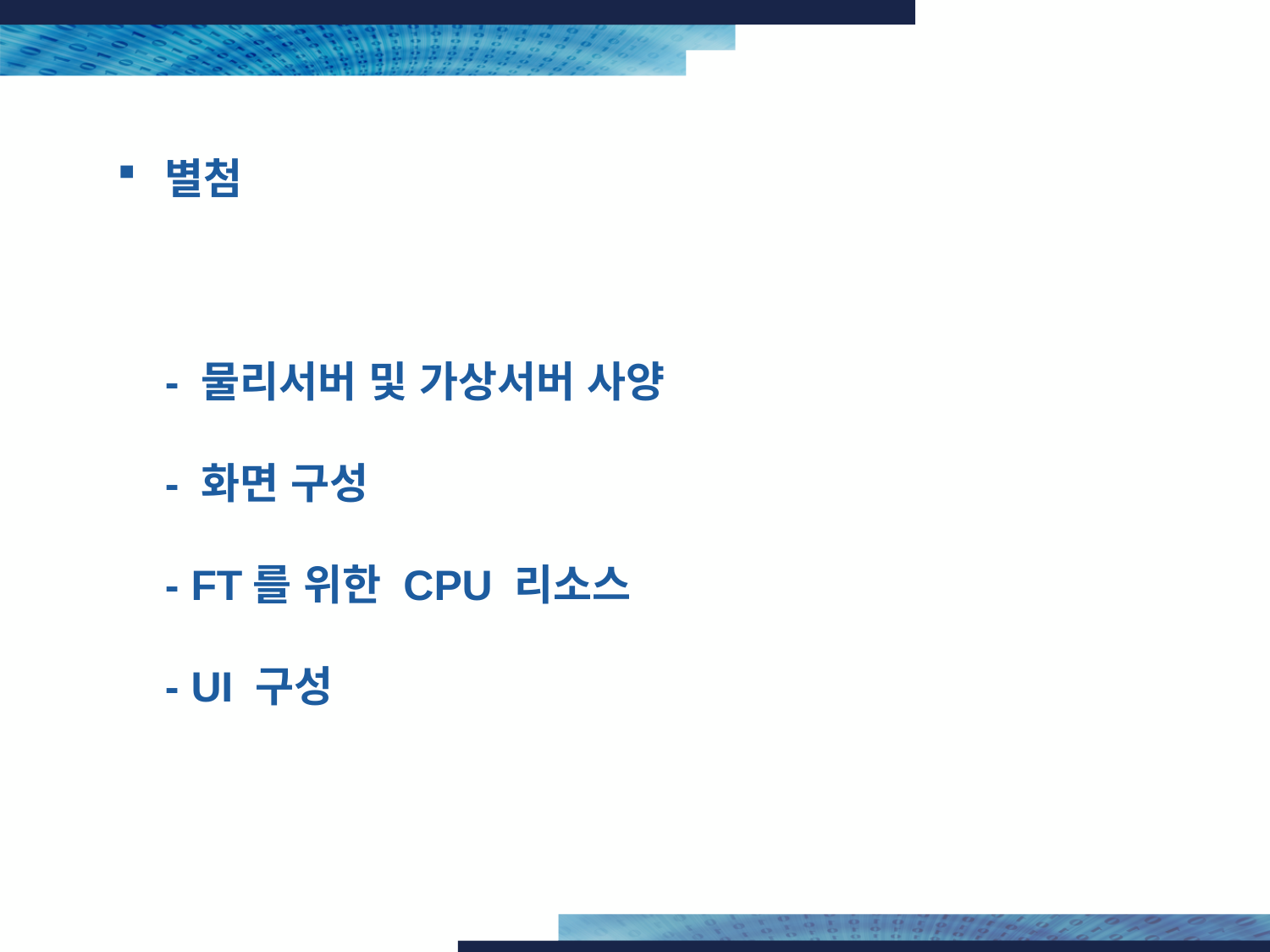

별첨
- 물리서버 및 가상서버 사양
- 화면 구성
- FT를 위한 CPU 리소스
- UI 구성